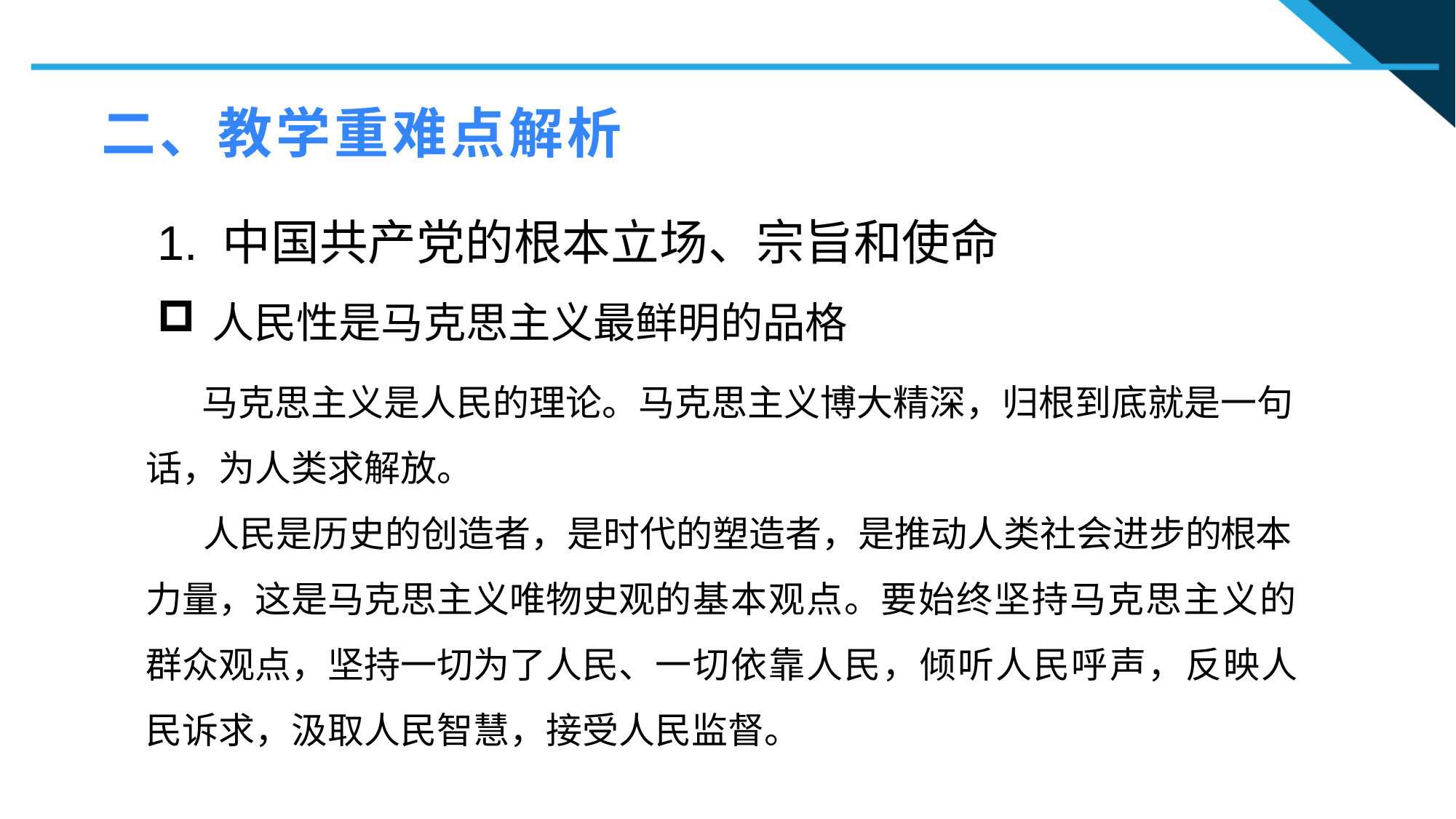

二、教学重难点解析
1. 中国共产党的根本立场、宗旨和使命
人民性是马克思主义最鲜明的品格
1
        马克思主义是人民的理论。马克思主义博大精深，归根到底就是一句话，为人类求解放。
      人民是历史的创造者，是时代的塑造者，是推动人类社会进步的根本力量，这是马克思主义唯物史观的基本观点。要始终坚持马克思主义的群众观点，坚持一切为了人民、一切依靠人民，倾听人民呼声，反映人民诉求，汲取人民智慧，接受人民监督。
2
2
n